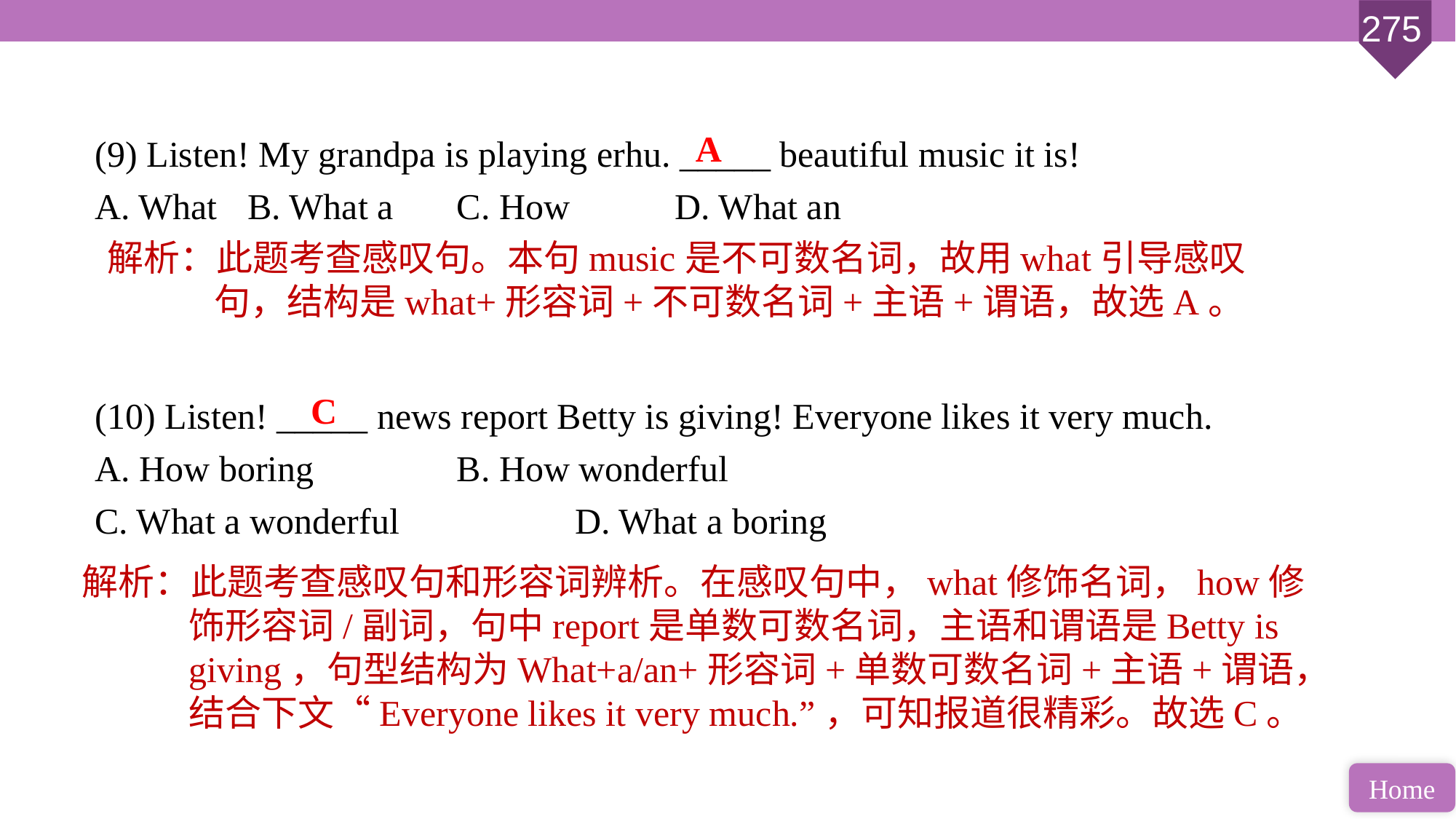

(9) Listen! My grandpa is playing erhu. _____ beautiful music it is!
A. What	 B. What a 	C. How 	D. What an

(10) Listen! _____ news report Betty is giving! Everyone likes it very much.
A. How boring 		B. How wonderful
C. What a wonderful		 D. What a boring
A
解析：此题考查感叹句。本句music是不可数名词，故用what引导感叹句，结构是what+形容词+不可数名词+主语+谓语，故选A。
C
解析：此题考查感叹句和形容词辨析。在感叹句中，what修饰名词，how修饰形容词/副词，句中report是单数可数名词，主语和谓语是Betty is giving，句型结构为What+a/an+形容词+单数可数名词+主语+谓语，结合下文“Everyone likes it very much.”，可知报道很精彩。故选C。